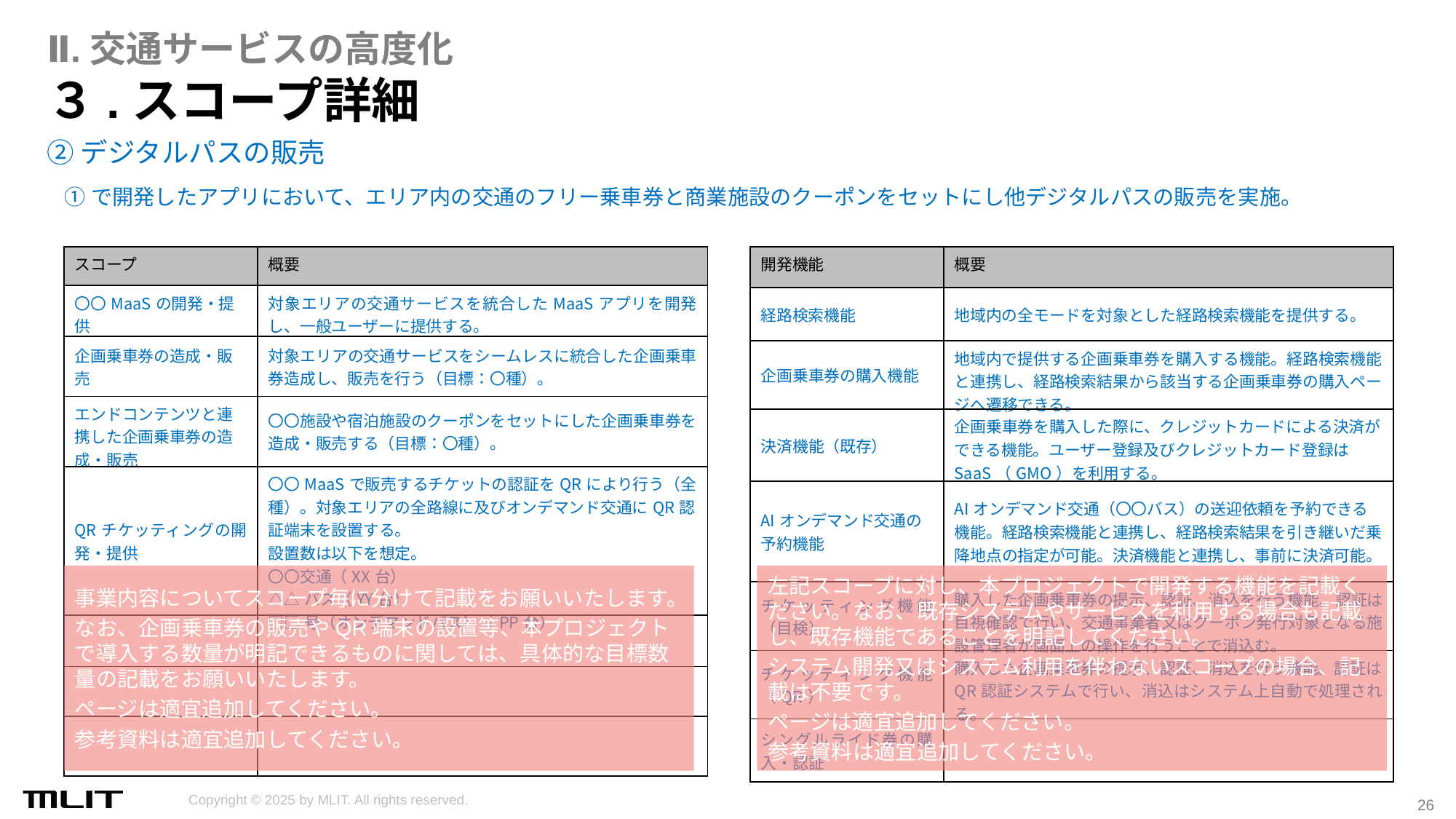

Ⅱ.交通サービスの高度化
# ３.スコープ詳細
②デジタルパスの販売
①で開発したアプリにおいて、エリア内の交通のフリー乗車券と商業施設のクーポンをセットにし他デジタルパスの販売を実施。
| スコープ | 概要 |
| --- | --- |
| 〇〇MaaSの開発・提供 | 対象エリアの交通サービスを統合したMaaSアプリを開発し、一般ユーザーに提供する。 |
| 企画乗車券の造成・販売 | 対象エリアの交通サービスをシームレスに統合した企画乗車券造成し、販売を行う（目標：〇種）。 |
| エンドコンテンツと連携した企画乗車券の造成・販売 | 〇〇施設や宿泊施設のクーポンをセットにした企画乗車券を造成・販売する（目標：〇種）。 |
| QRチケッティングの開発・提供 | 〇〇MaaSで販売するチケットの認証をQRにより行う（全種）。対象エリアの全路線に及びオンデマンド交通にQR認証端末を設置する。 設置数は以下を想定。 〇〇交通（XX台） △△バス（YY台） □□号（オンデマンドバス）（PP台） |
|  |  |
|  |  |
|  |  |
| 開発機能 | 概要 |
| --- | --- |
| 経路検索機能 | 地域内の全モードを対象とした経路検索機能を提供する。 |
| 企画乗車券の購入機能 | 地域内で提供する企画乗車券を購入する機能。経路検索機能と連携し、経路検索結果から該当する企画乗車券の購入ページへ遷移できる。 |
| 決済機能（既存） | 企画乗車券を購入した際に、クレジットカードによる決済ができる機能。ユーザー登録及びクレジットカード登録はSaaS（GMO）を利用する。 |
| AIオンデマンド交通の予約機能 | AIオンデマンド交通（〇〇バス）の送迎依頼を予約できる機能。経路検索機能と連携し、経路検索結果を引き継いだ乗降地点の指定が可能。決済機能と連携し、事前に決済可能。 |
| チケッティング機能（目検） | 購入した企画乗車券の提示、認証、消込を行う機能。認証は目視確認で行い、交通事業者又はクーポン発行対象となる施設管理者が画面上の操作を行うことで消込む。 |
| チケッティング機能（QR） | 購入した企画乗車券の提示、認証、消込を行う機能。認証はQR認証システムで行い、消込はシステム上自動で処理される。 |
| シングルライド券の購入・認証 |  |
事業内容についてスコープ毎に分けて記載をお願いいたします。
なお、企画乗車券の販売やQR端末の設置等、本プロジェクトで導入する数量が明記できるものに関しては、具体的な目標数量の記載をお願いいたします。
ページは適宜追加してください。
参考資料は適宜追加してください。
左記スコープに対し、本プロジェクトで開発する機能を記載ください。なお、既存システムやサービスを利用する場合も記載し、既存機能であることを明記してください。
システム開発又はシステム利用を伴わないスコープの場合、記載は不要です。
ページは適宜追加してください。
参考資料は適宜追加してください。